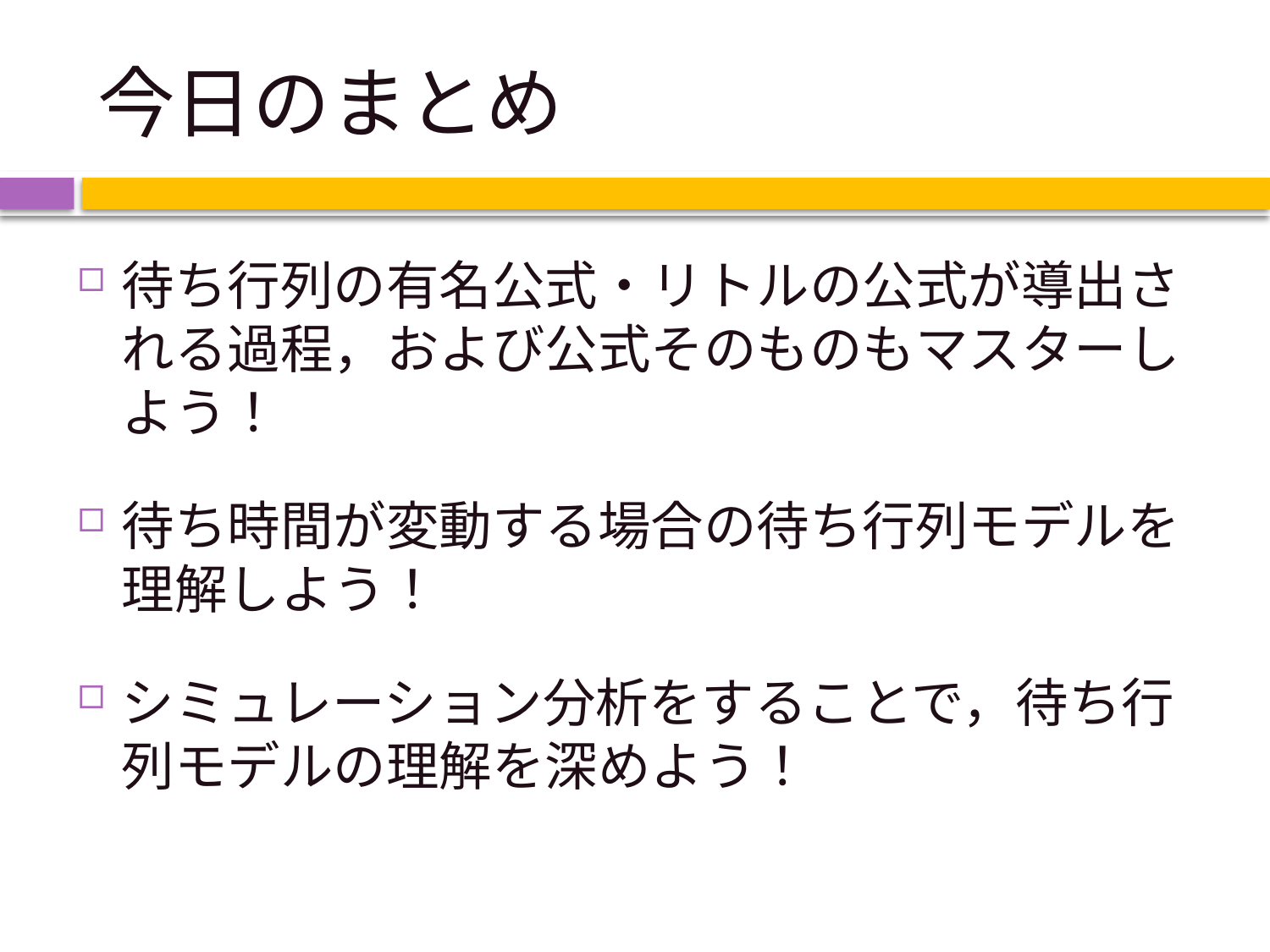

# 今日のまとめ
待ち行列の有名公式・リトルの公式が導出される過程，および公式そのものもマスターしよう！

待ち時間が変動する場合の待ち行列モデルを理解しよう！

シミュレーション分析をすることで，待ち行列モデルの理解を深めよう！